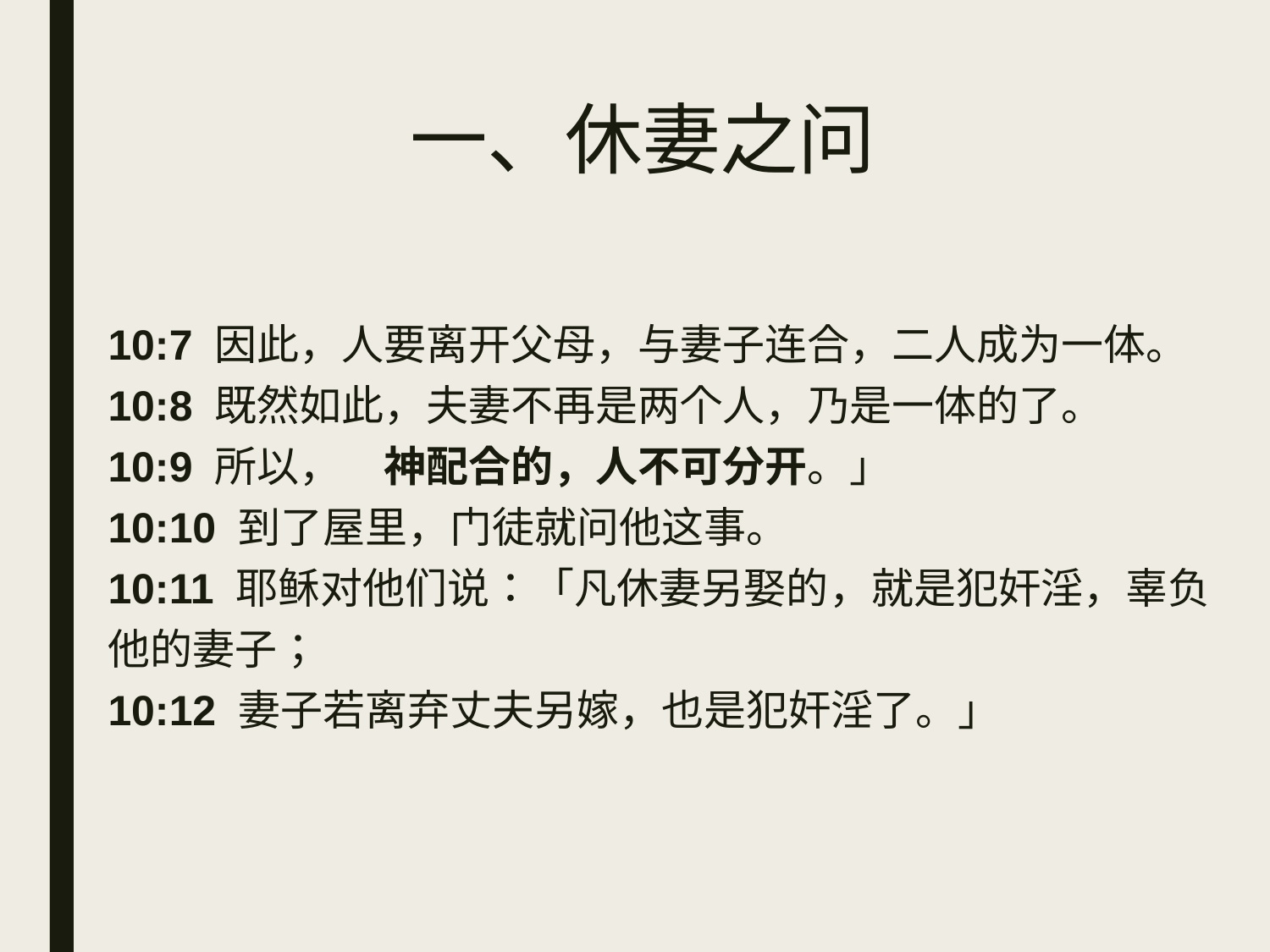

# 一、休妻之问
10:7 因此，人要离开父母，与妻子连合，二人成为一体。
10:8 既然如此，夫妻不再是两个人，乃是一体的了。
10:9 所以，　神配合的，人不可分开。」
10:10 到了屋里，门徒就问他这事。
10:11 耶稣对他们说：「凡休妻另娶的，就是犯奸淫，辜负他的妻子；
10:12 妻子若离弃丈夫另嫁，也是犯奸淫了。」